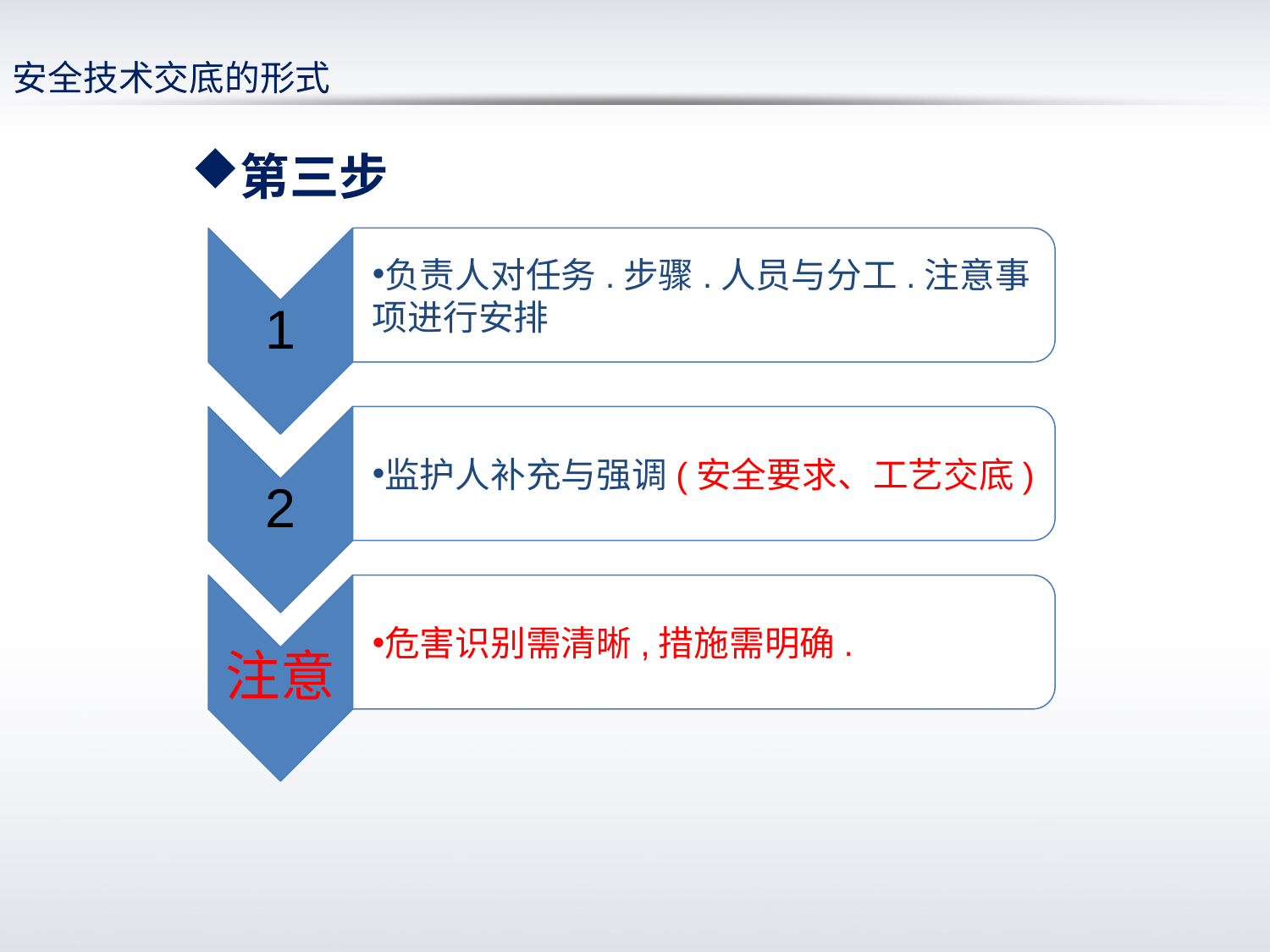

安全技术交底的形式
第三步

1

负责人对任务.步骤.人员与分工.注意事项进行安排
1

2

监护人补充与强调(安全要求、工艺交底)

注意

危害识别需清晰,措施需明确.
16